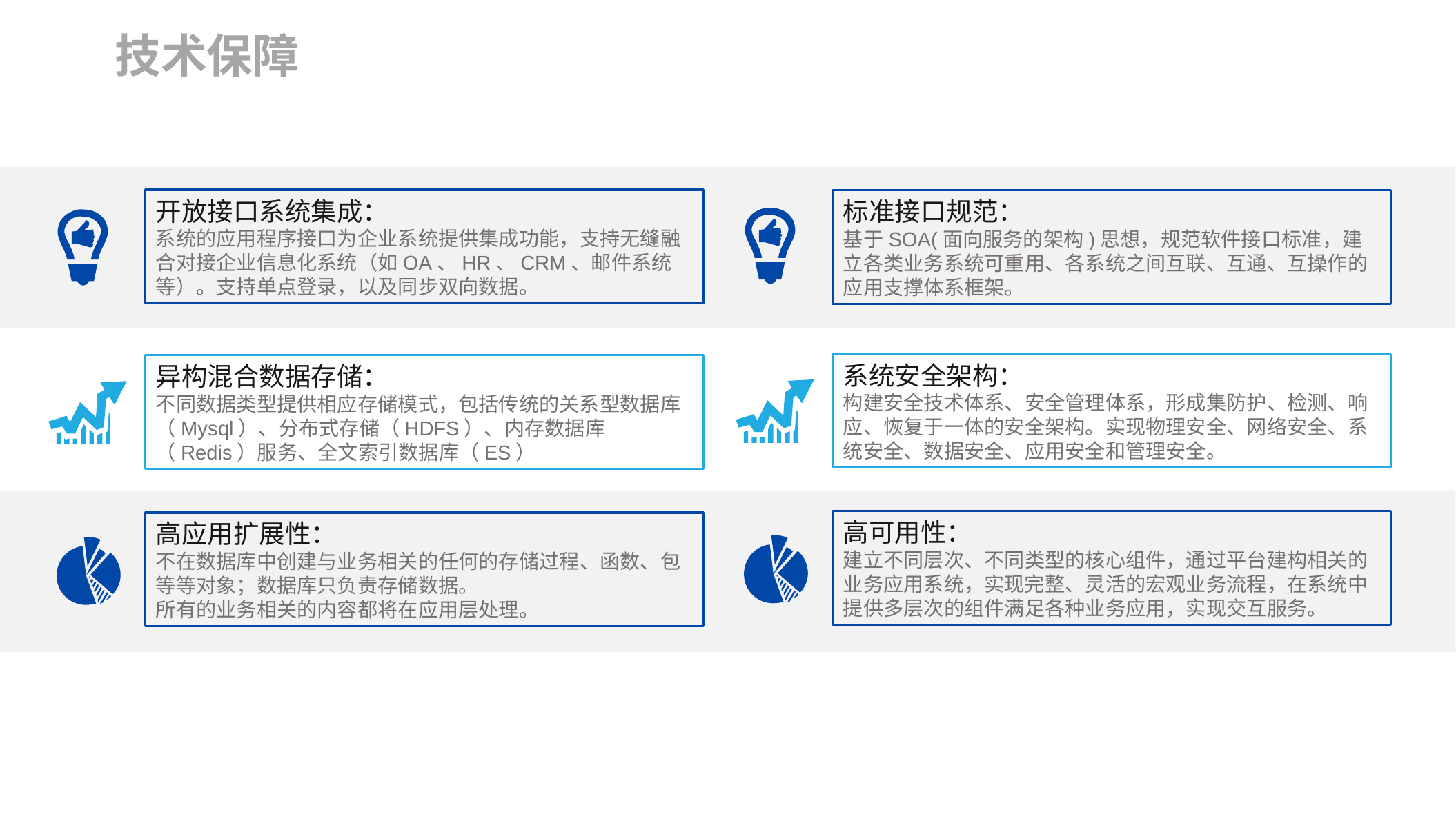

技术保障

开放接口系统集成：
系统的应用程序接口为企业系统提供集成功能，支持无缝融合对接企业信息化系统（如OA、HR、CRM、邮件系统等）。支持单点登录，以及同步双向数据。
标准接口规范：
基于SOA(面向服务的架构)思想，规范软件接口标准，建立各类业务系统可重用、各系统之间互联、互通、互操作的应用支撑体系框架。

系统安全架构：
构建安全技术体系、安全管理体系，形成集防护、检测、响应、恢复于一体的安全架构。实现物理安全、网络安全、系统安全、数据安全、应用安全和管理安全。
异构混合数据存储：
不同数据类型提供相应存储模式，包括传统的关系型数据库（Mysql）、分布式存储（HDFS）、内存数据库（Redis）服务、全文索引数据库（ES）

高可用性：
建立不同层次、不同类型的核心组件，通过平台建构相关的业务应用系统，实现完整、灵活的宏观业务流程，在系统中提供多层次的组件满足各种业务应用，实现交互服务。
高应用扩展性：
不在数据库中创建与业务相关的任何的存储过程、函数、包等等对象；数据库只负责存储数据。
所有的业务相关的内容都将在应用层处理。